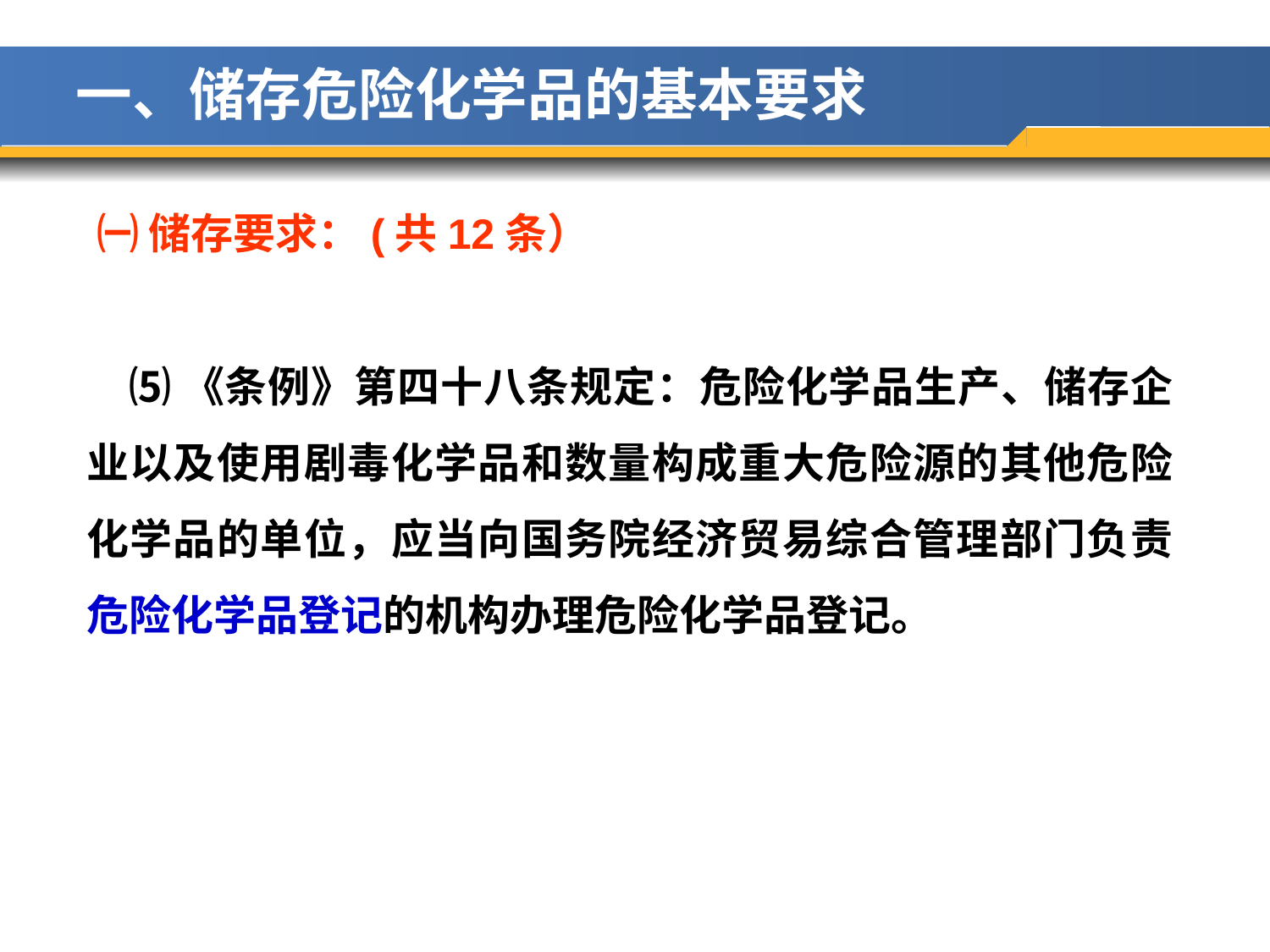

一、储存危险化学品的基本要求

㈠ 储存要求：(共12条）
    ⑸《条例》第四十八条规定：危险化学品生产、储存企业以及使用剧毒化学品和数量构成重大危险源的其他危险化学品的单位，应当向国务院经济贸易综合管理部门负责危险化学品登记的机构办理危险化学品登记。